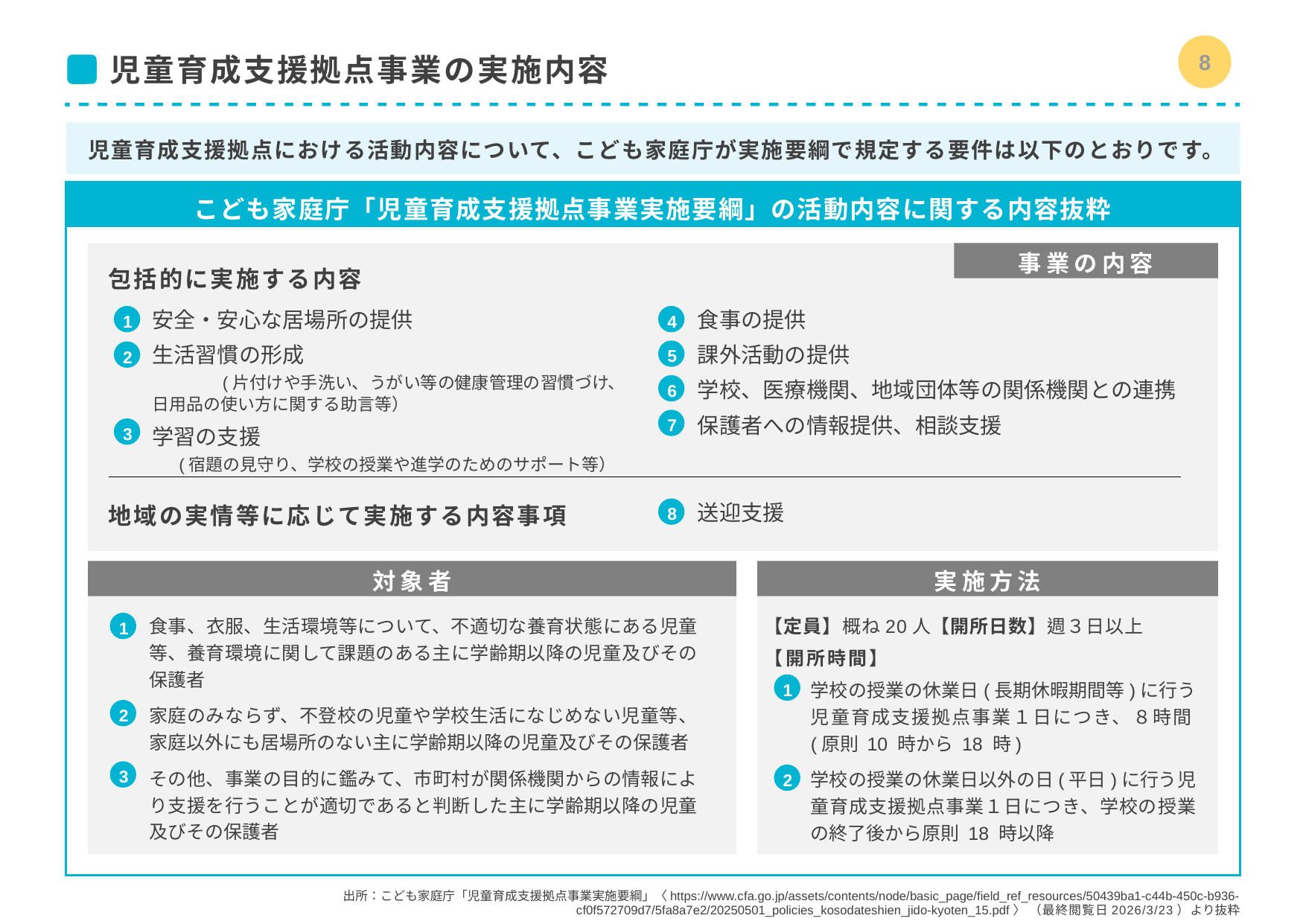

8
# 児童育成支援拠点事業の実施内容
児童育成支援拠点における活動内容について、こども家庭庁が実施要綱で規定する要件は以下のとおりです。
こども家庭庁「児童育成支援拠点事業実施要綱」の活動内容に関する内容抜粋

事業の内容
包括的に実施する内容
1
安全・安心な居場所の提供
生活習慣の形成　　　　　　　　　　　　　　　　　(片付けや手洗い、うがい等の健康管理の習慣づけ、日用品の使い方に関する助言等）
学習の支援　　　　　　　　　　　　　　　　　(宿題の見守り、学校の授業や進学のためのサポート等）
4
食事の提供
課外活動の提供
学校、医療機関、地域団体等の関係機関との連携
保護者への情報提供、相談支援
5
2
6
7
3
地域の実情等に応じて実施する内容事項
8
送迎支援
対象者

実施方法

【定員】概ね20人

【開所日数】週３日以上
食事、衣服、生活環境等について、不適切な養育状態にある児童等、養育環境に関して課題のある主に学齢期以降の児童及びその保護者
家庭のみならず、不登校の児童や学校生活になじめない児童等、家庭以外にも居場所のない主に学齢期以降の児童及びその保護者
その他、事業の目的に鑑みて、市町村が関係機関からの情報により支援を行うことが適切であると判断した主に学齢期以降の児童及びその保護者
1
【開所時間】
1
学校の授業の休業日(長期休暇期間等)に行う児童育成支援拠点事業１日につき、８時間(原則 10 時から 18 時)
学校の授業の休業日以外の日(平日)に行う児童育成支援拠点事業１日につき、学校の授業の終了後から原則 18 時以降
2
3
2
出所：こども家庭庁「児童育成支援拠点事業実施要綱」〈https://www.cfa.go.jp/assets/contents/node/basic_page/field_ref_resources/50439ba1-c44b-450c-b936-cf0f572709d7/5fa8a7e2/20250501_policies_kosodateshien_jido-kyoten_15.pdf〉 （最終閲覧日2026/3/23）より抜粋